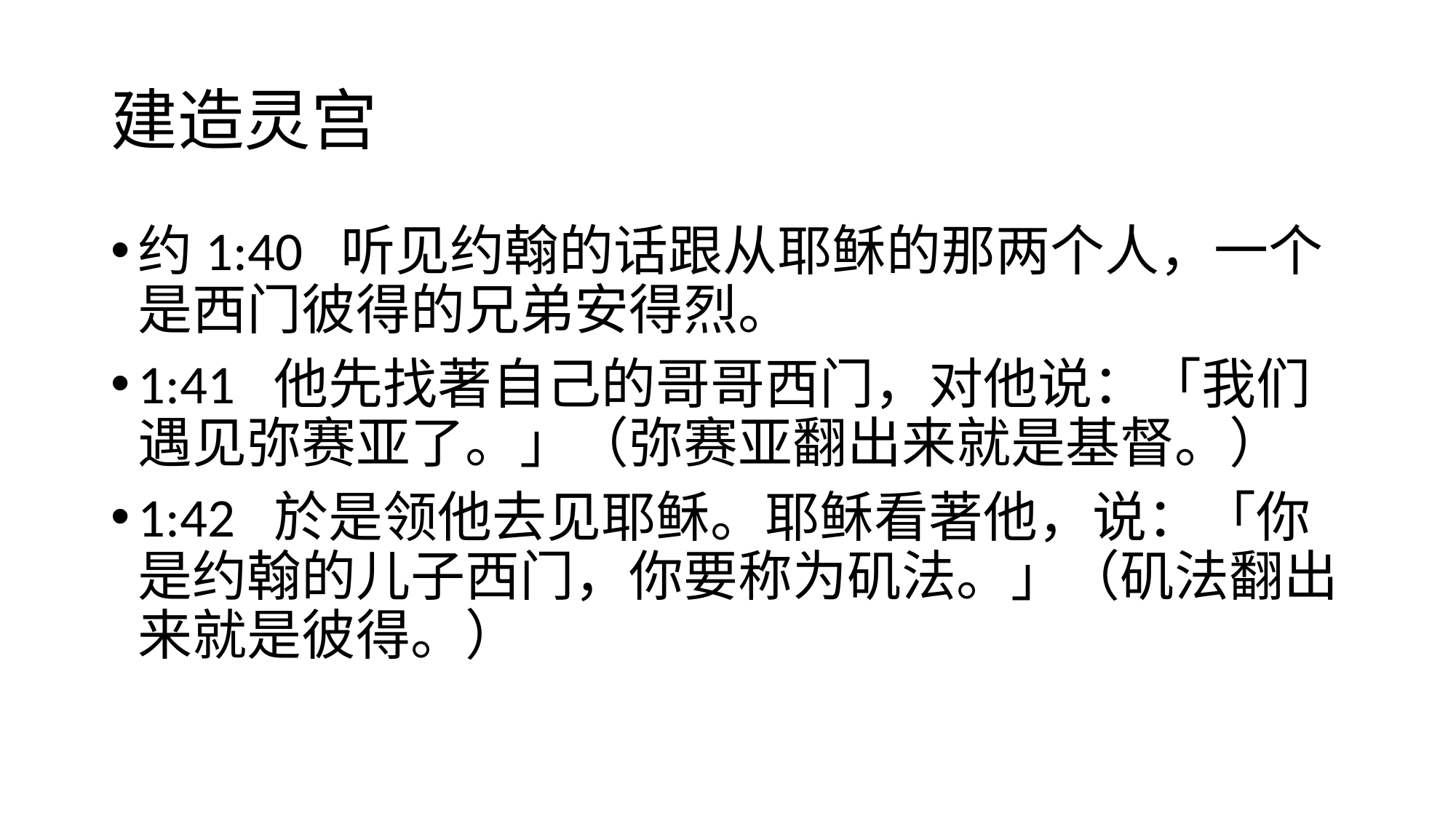

# 建造灵宫
约1:40  听见约翰的话跟从耶稣的那两个人，一个是西门彼得的兄弟安得烈。
1:41  他先找著自己的哥哥西门，对他说：「我们遇见弥赛亚了。」（弥赛亚翻出来就是基督。）
1:42  於是领他去见耶稣。耶稣看著他，说：「你是约翰的儿子西门，你要称为矶法。」（矶法翻出来就是彼得。）